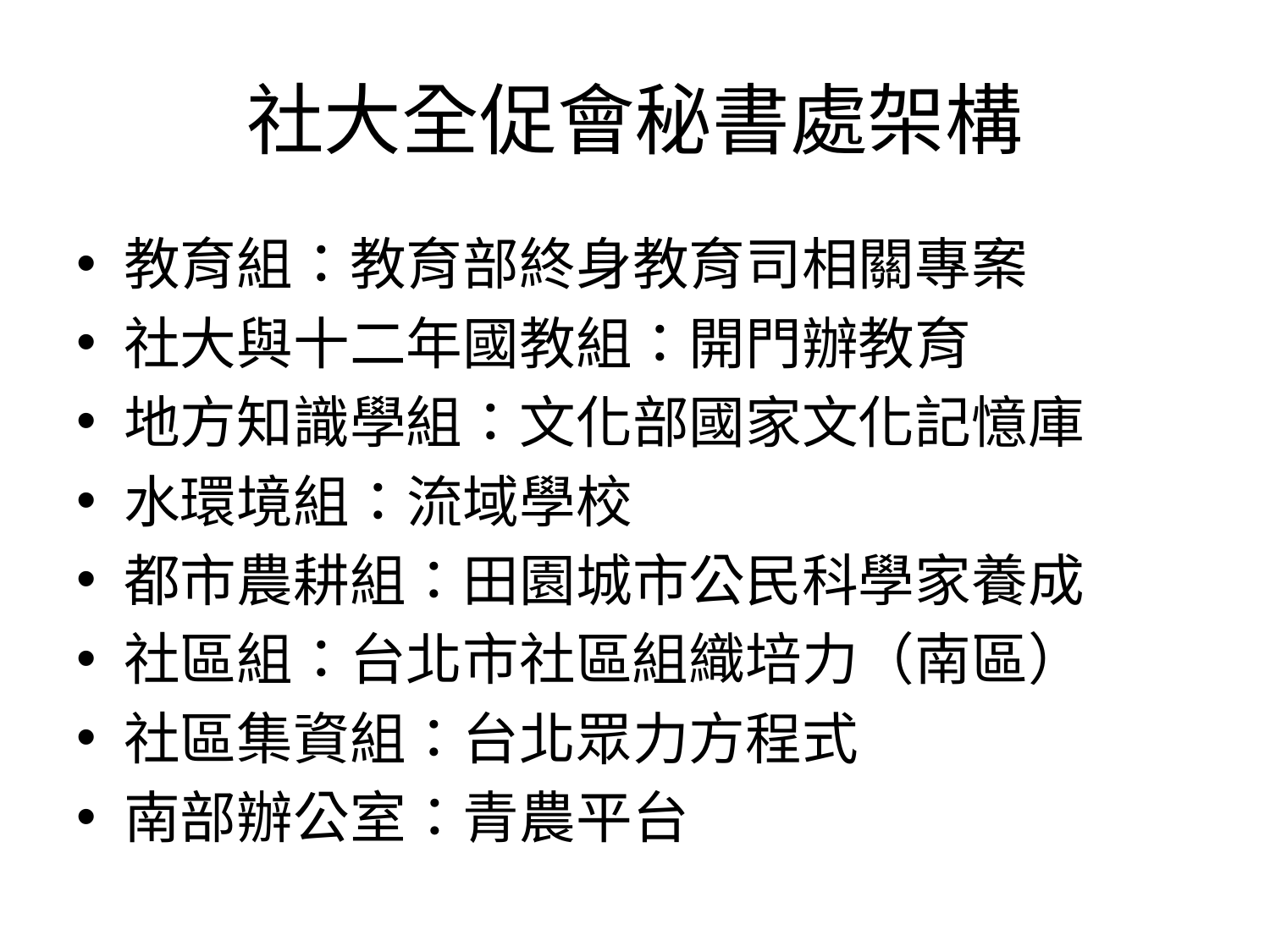

# 社大全促會秘書處架構
教育組：教育部終身教育司相關專案
社大與十二年國教組：開門辦教育
地方知識學組：文化部國家文化記憶庫
水環境組：流域學校
都市農耕組：田園城市公民科學家養成
社區組：台北市社區組織培力（南區）
社區集資組：台北眾力方程式
南部辦公室：青農平台